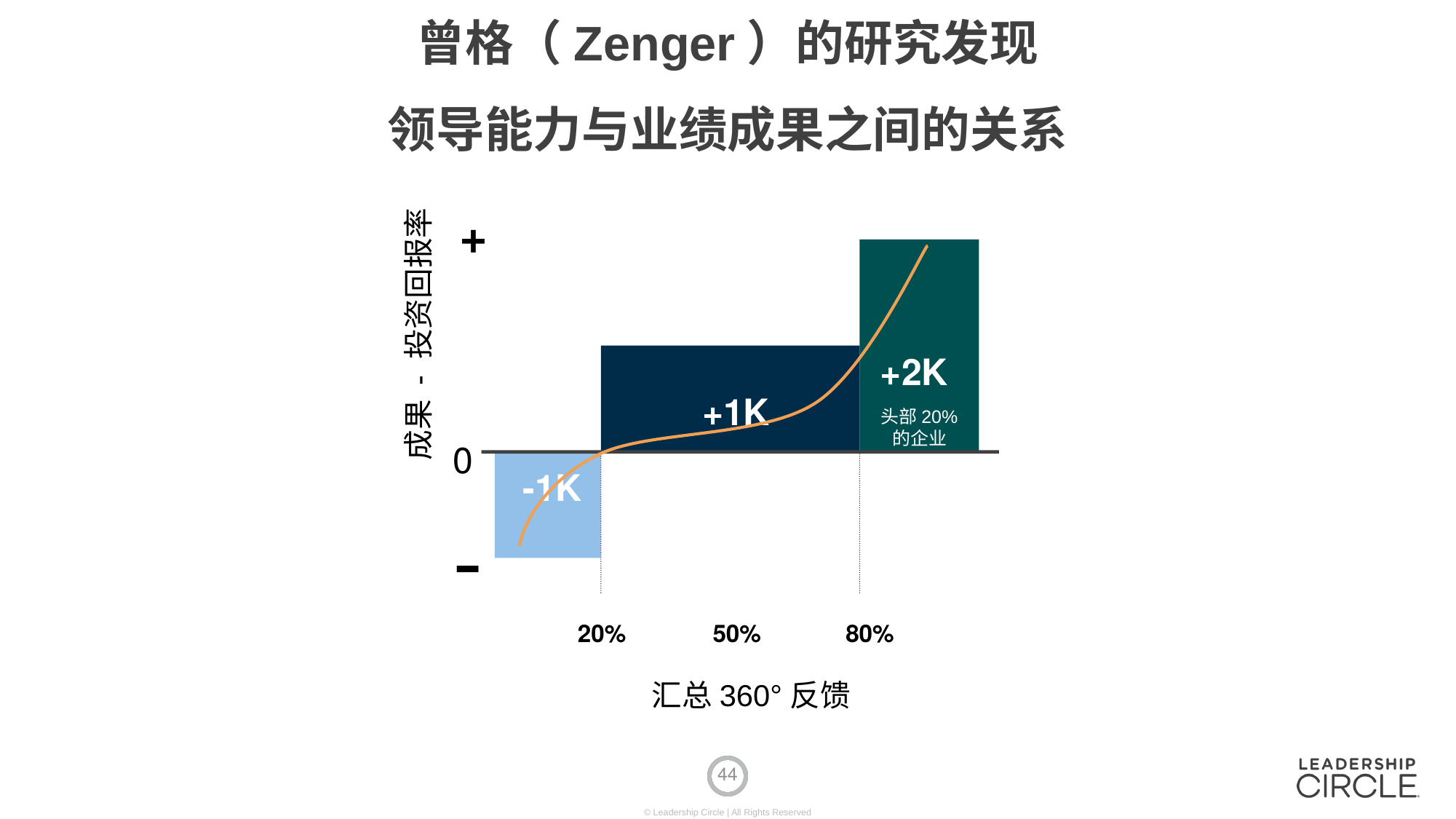

# 曾格（Zenger）的研究发现 领导能力与业绩成果之间的关系
成果 - 投资回报率
+

+2K

+1K
0

-1K
-
20%
50%
80%

头部20%
的企业
汇总360°反馈
44
© Leadership Circle | All Rights Reserved